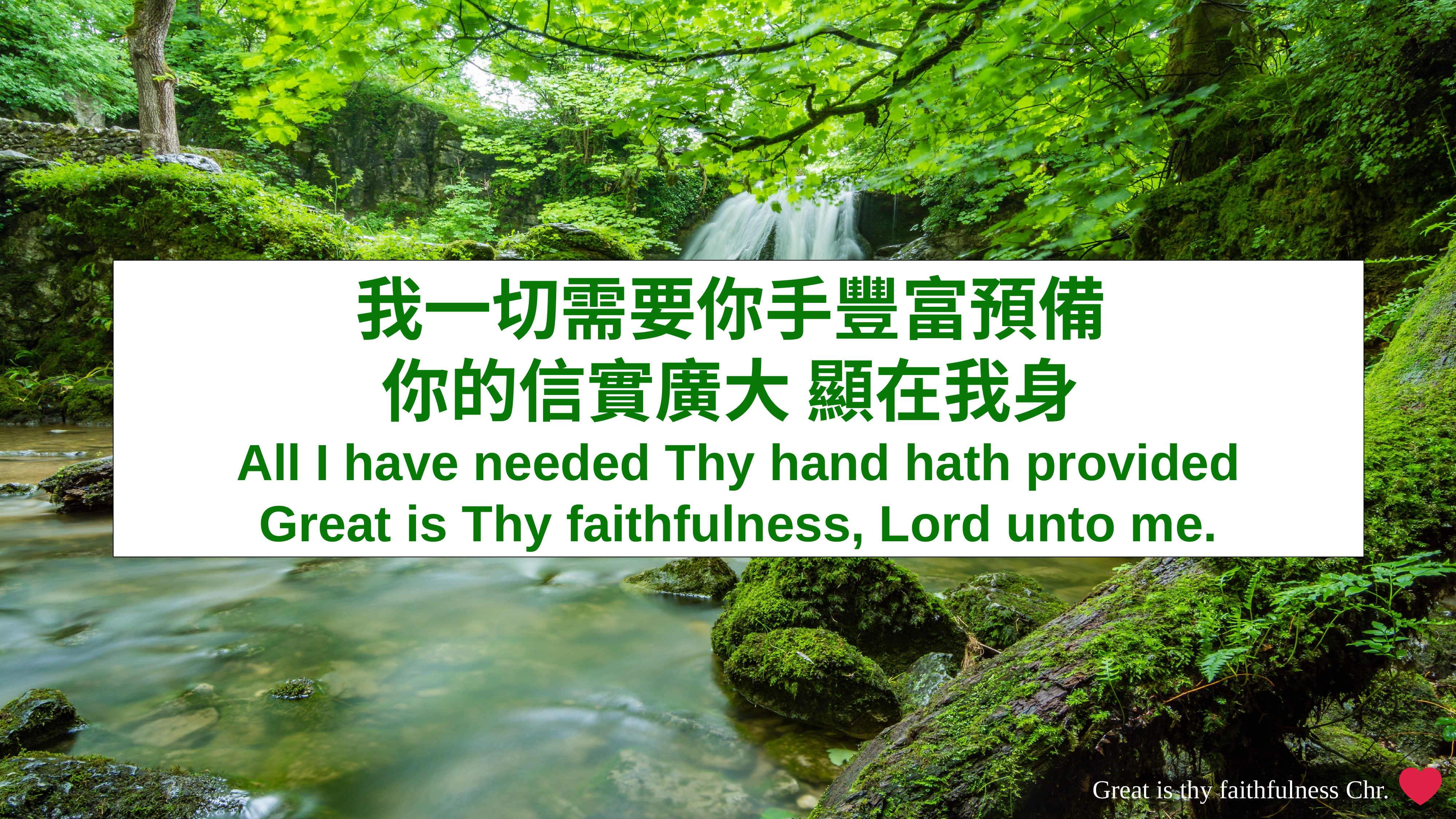

我一切需要你手豐富預備
你的信實廣大 顯在我身
All I have needed Thy hand hath provided
Great is Thy faithfulness, Lord unto me.
Great is thy faithfulness Chr.